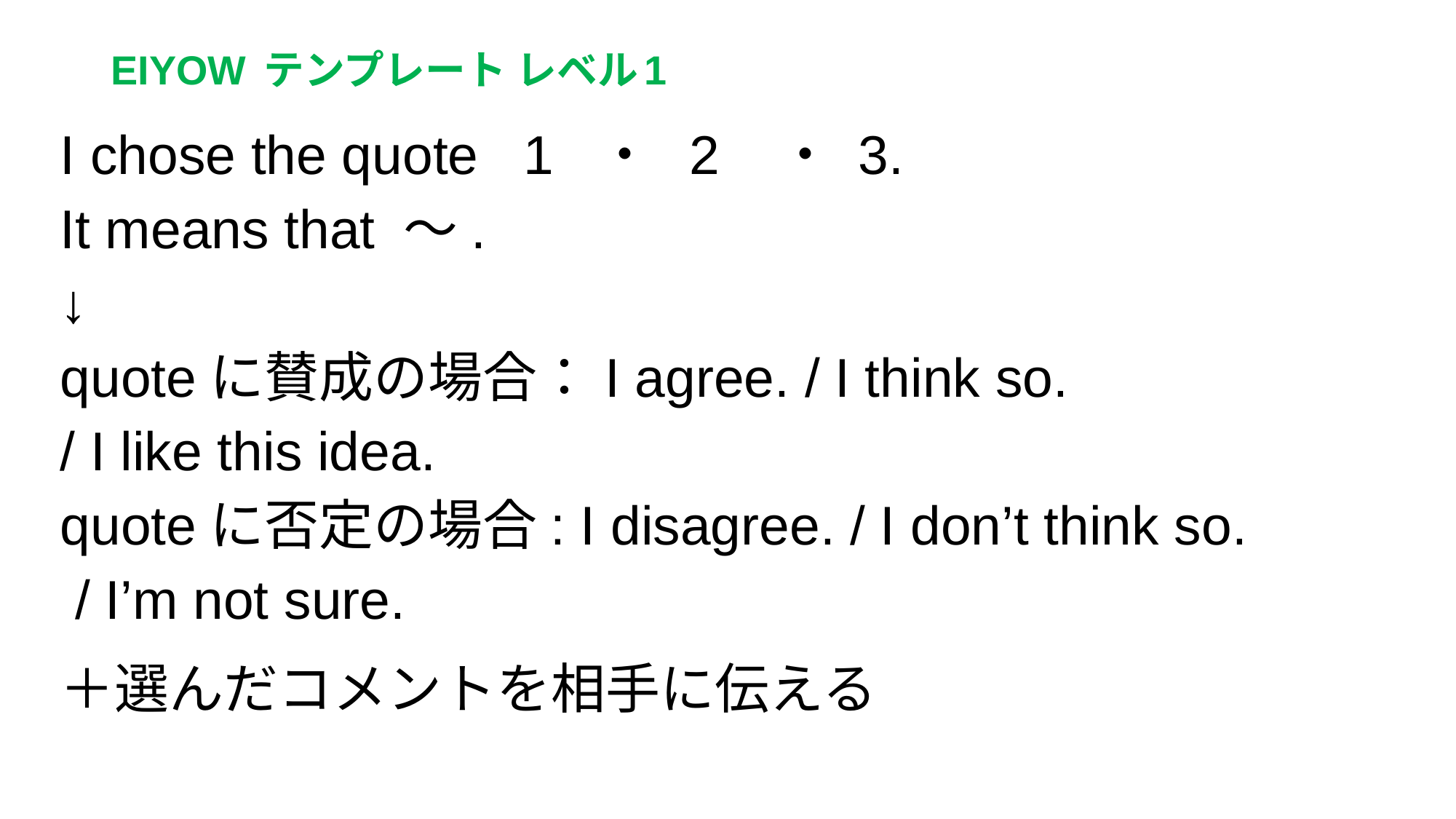

# EIYOW テンプレート レベル1
I chose the quote   1  ・  2   ・ 3.
It means that 〜.
↓
quoteに賛成の場合：I agree. / I think so.
/ I like this idea.
quoteに否定の場合: I disagree. / I don’t think so.
 / I’m not sure.
＋選んだコメントを相手に伝える